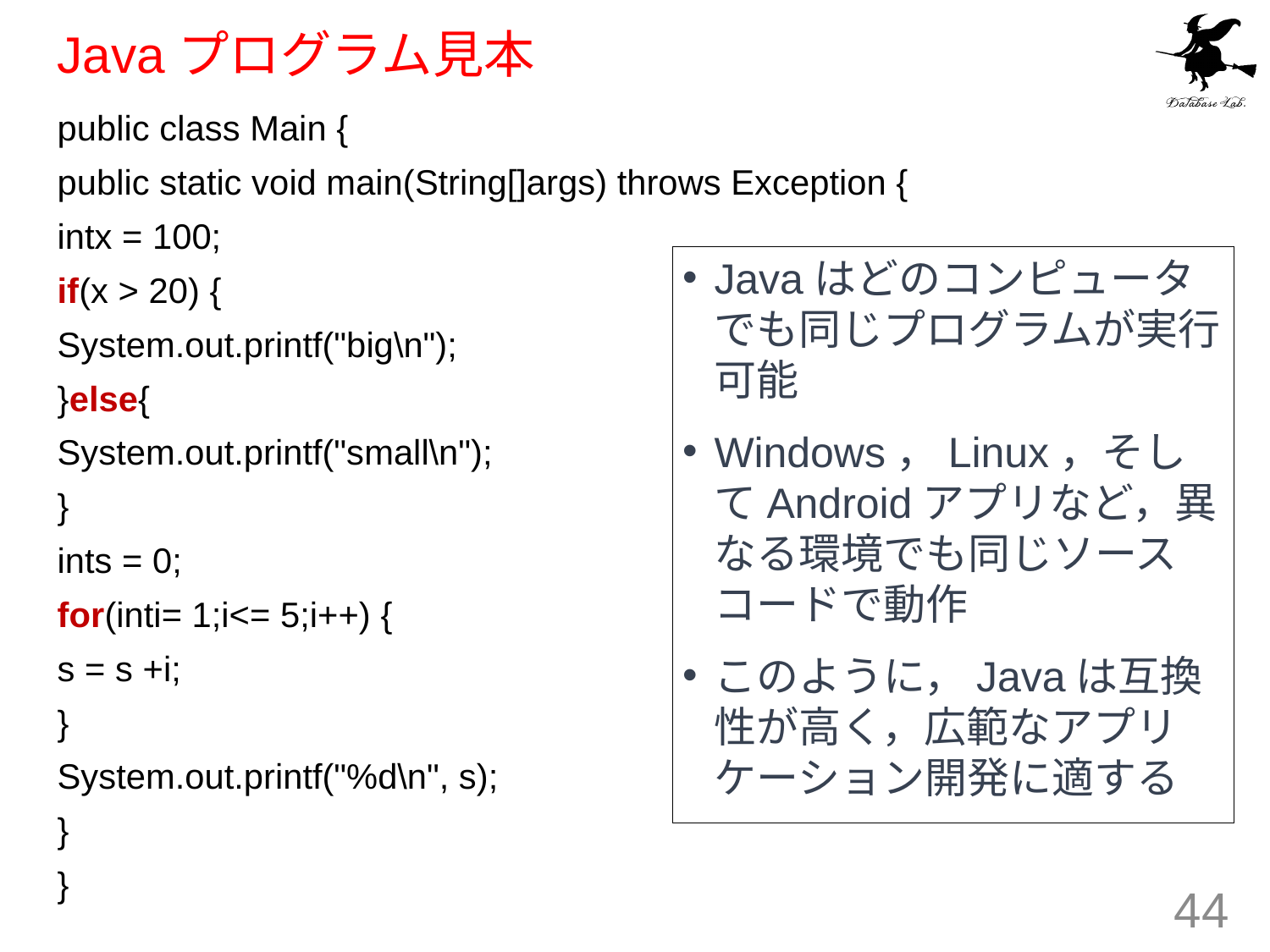

# Javaプログラム見本
public class Main {
public static void main(String[]args) throws Exception {
intx = 100;
if(x > 20) {
System.out.printf("big\n");
}else{
System.out.printf("small\n");
}
ints = 0;
for(inti= 1;i<= 5;i++) {
s = s +i;
}
System.out.printf("%d\n", s);
}
}
Javaはどのコンピュータでも同じプログラムが実行可能
Windows，Linux，そしてAndroidアプリなど，異なる環境でも同じソースコードで動作
このように，Javaは互換性が高く，広範なアプリケーション開発に適する

44